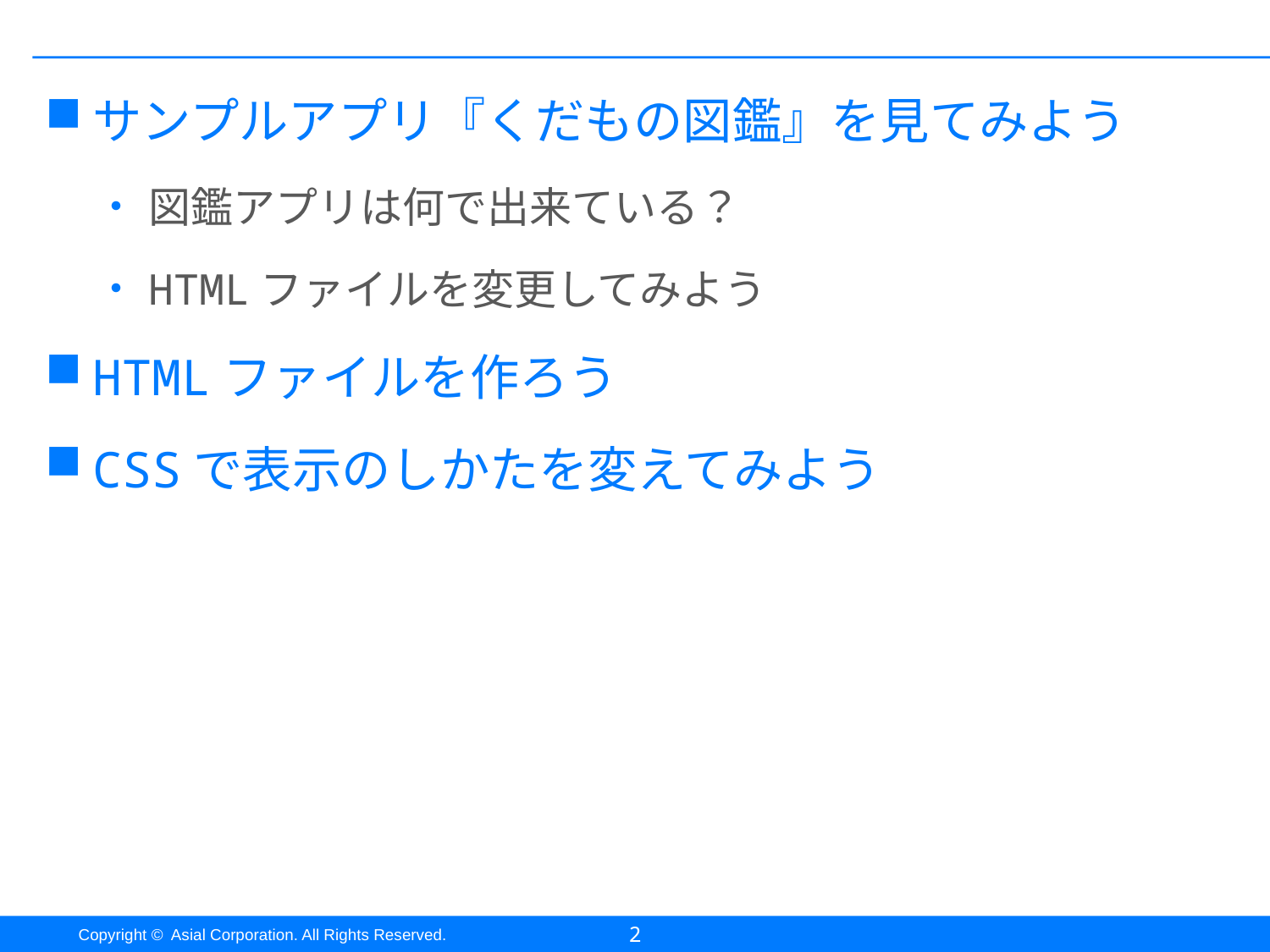

#

サンプルアプリ『くだもの図鑑』を見てみよう
図鑑アプリは何で出来ている？
HTMLファイルを変更してみよう
HTMLファイルを作ろう
CSSで表示のしかたを変えてみよう

2